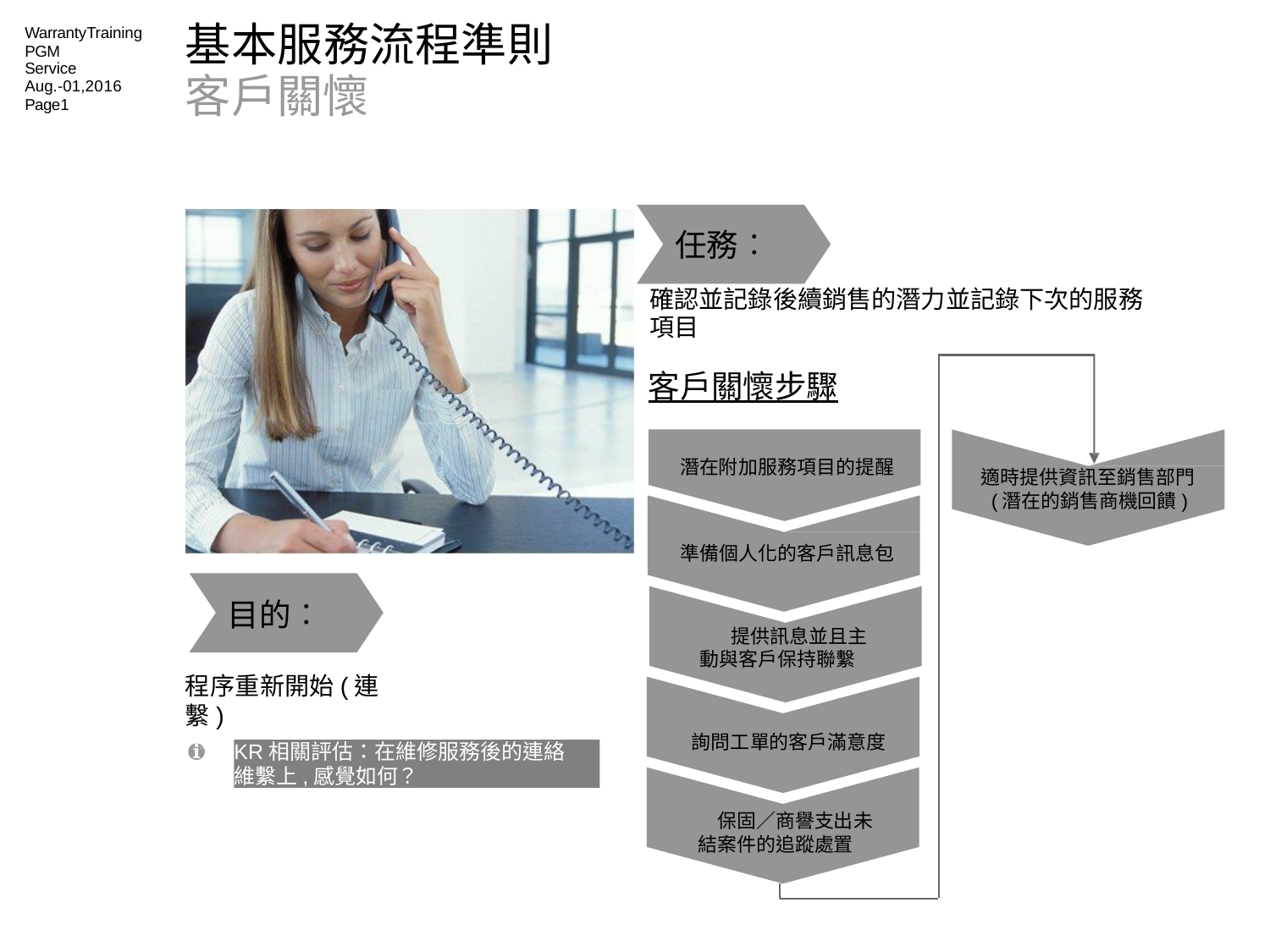

# 基本服務流程準則客戶關懷
WarrantyTrainingPGM
Service
Aug.-01,2016
Page1

任務︰
確認並記錄後續銷售的潛力並記錄下次的服務項目

客戶關懷步驟

潛在附加服務項目的提醒
適時提供資訊至銷售部門
(潛在的銷售商機回饋)

準備個人化的客戶訊息包

目的︰

提供訊息並且主動與客戶保持聯繫
程序重新開始(連繫)

詢問工單的客戶滿意度
KR相關評估：在維修服務後的連絡維繫上,感覺如何？

保固／商譽支出未結案件的追蹤處置